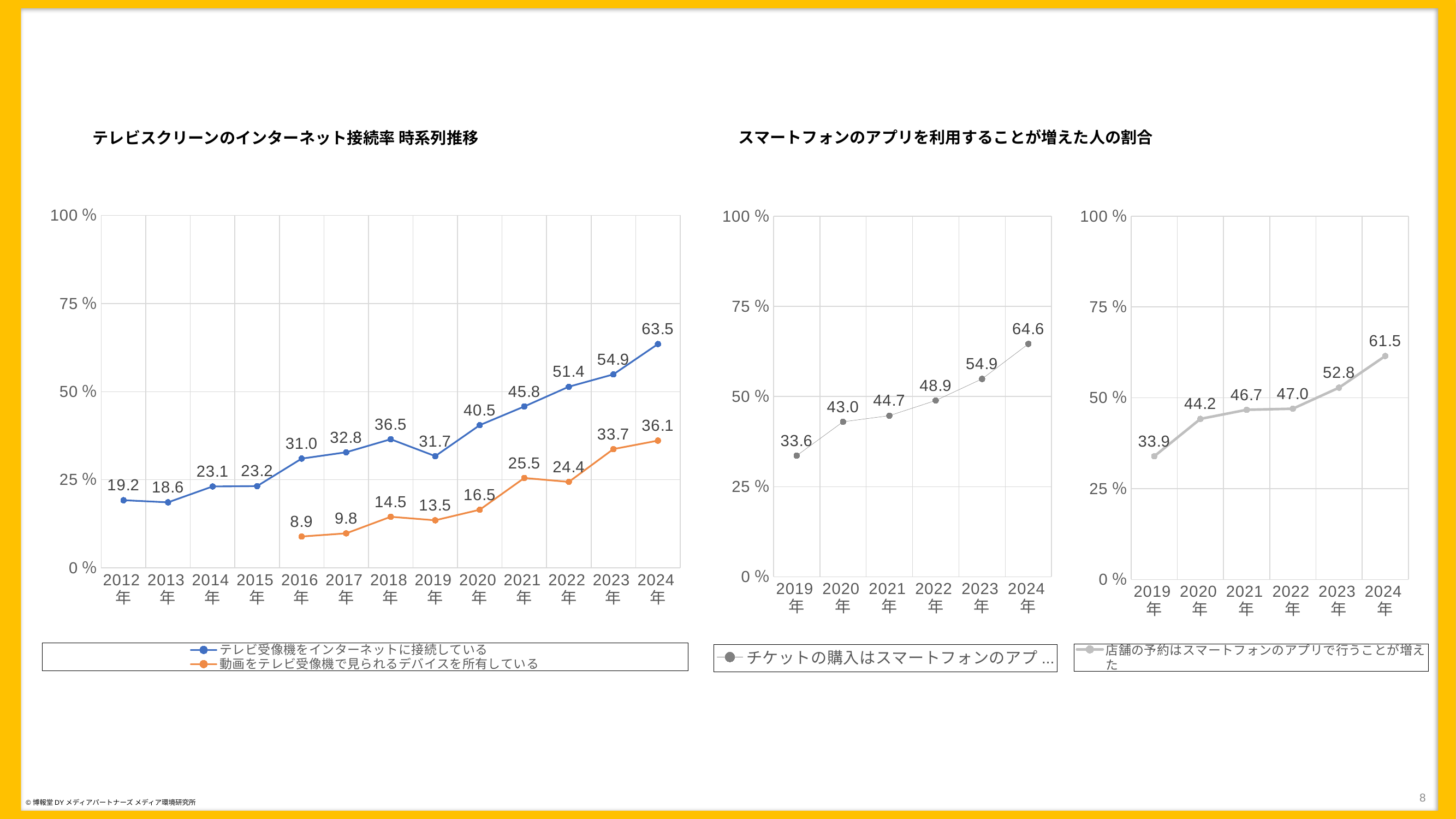

スマートフォンのアプリを利用することが増えた人の割合
テレビスクリーンのインターネット接続率 時系列推移

### Chart

| Category | テレビ受像機をインターネットに接続している | 動画をテレビ受像機で見られるデバイスを所有している |
|---|---|---|
| 2012年 | 19.2 | None |
| 2013年 | 18.6 | None |
| 2014年 | 23.1 | None |
| 2015年 | 23.2 | None |
| 2016年 | 31.0 | 8.9 |
| 2017年 | 32.8 | 9.8 |
| 2018年 | 36.5 | 14.5 |
| 2019年 | 31.7 | 13.5 |
| 2020年 | 40.5 | 16.5 |
| 2021年 | 45.8 | 25.5 |
| 2022年 | 51.4 | 24.4 |
| 2023年 | 54.9 | 33.7 |
| 2024年 | 63.5 | 36.1 |

### Chart

| Category | チケットの購入はスマートフォンのアプリで行うことが増えた |
|---|---|
| 2019年 | 33.6 |
| 2020年 | 43.0 |
| 2021年 | 44.7 |
| 2022年 | 48.9 |
| 2023年 | 54.9 |
| 2024年 | 64.6 |

### Chart

| Category | 店舗の予約はスマートフォンのアプリで行うことが増えた |
|---|---|
| 2019年 | 33.9 |
| 2020年 | 44.2 |
| 2021年 | 46.7 |
| 2022年 | 47.0 |
| 2023年 | 52.8 |
| 2024年 | 61.5 |
8